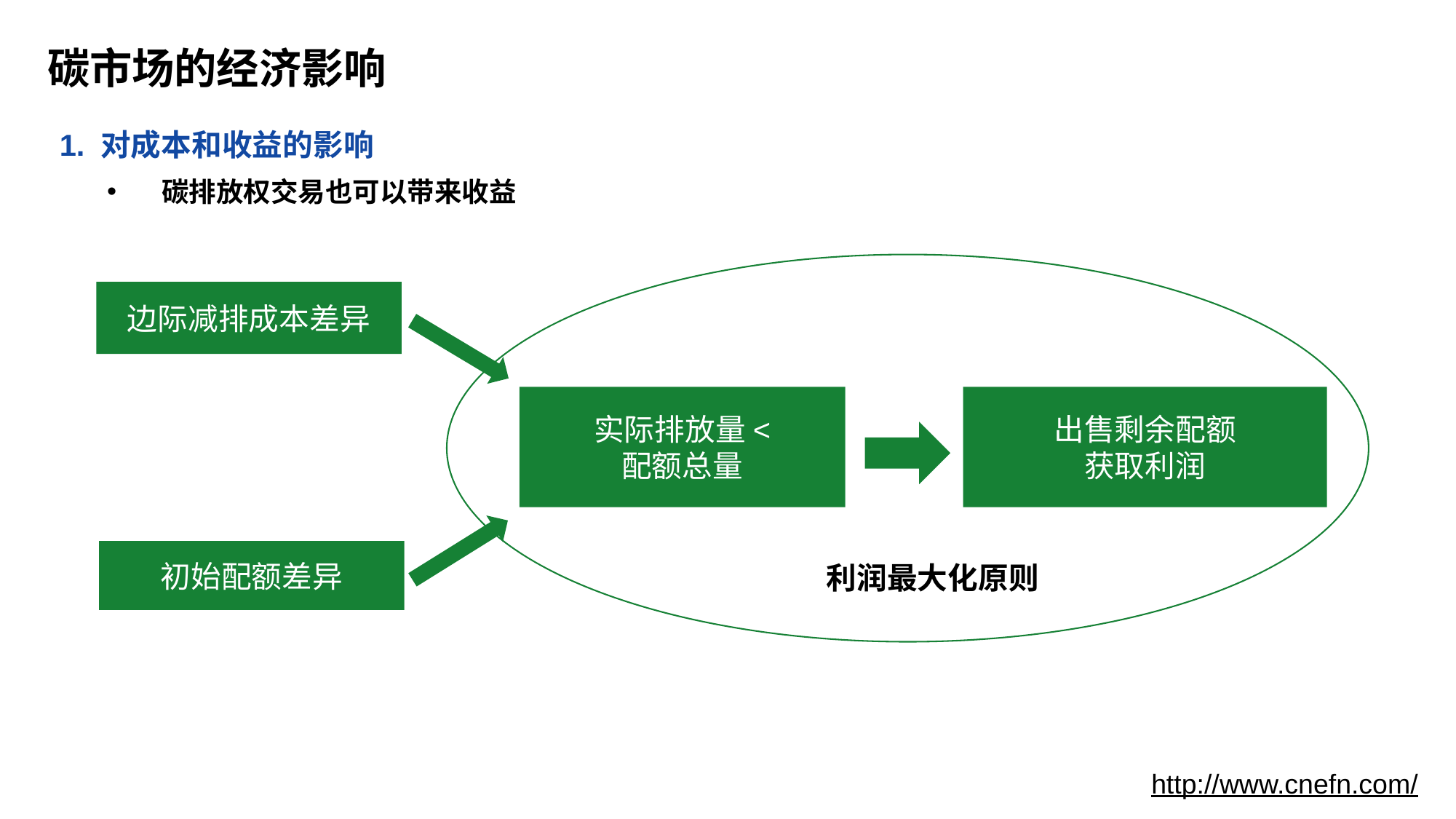

# 碳市场的经济影响
1. 对成本和收益的影响
碳排放权交易也可以带来收益

边际减排成本差异

实际排放量<
配额总量
出售剩余配额
获取利润

初始配额差异
利润最大化原则